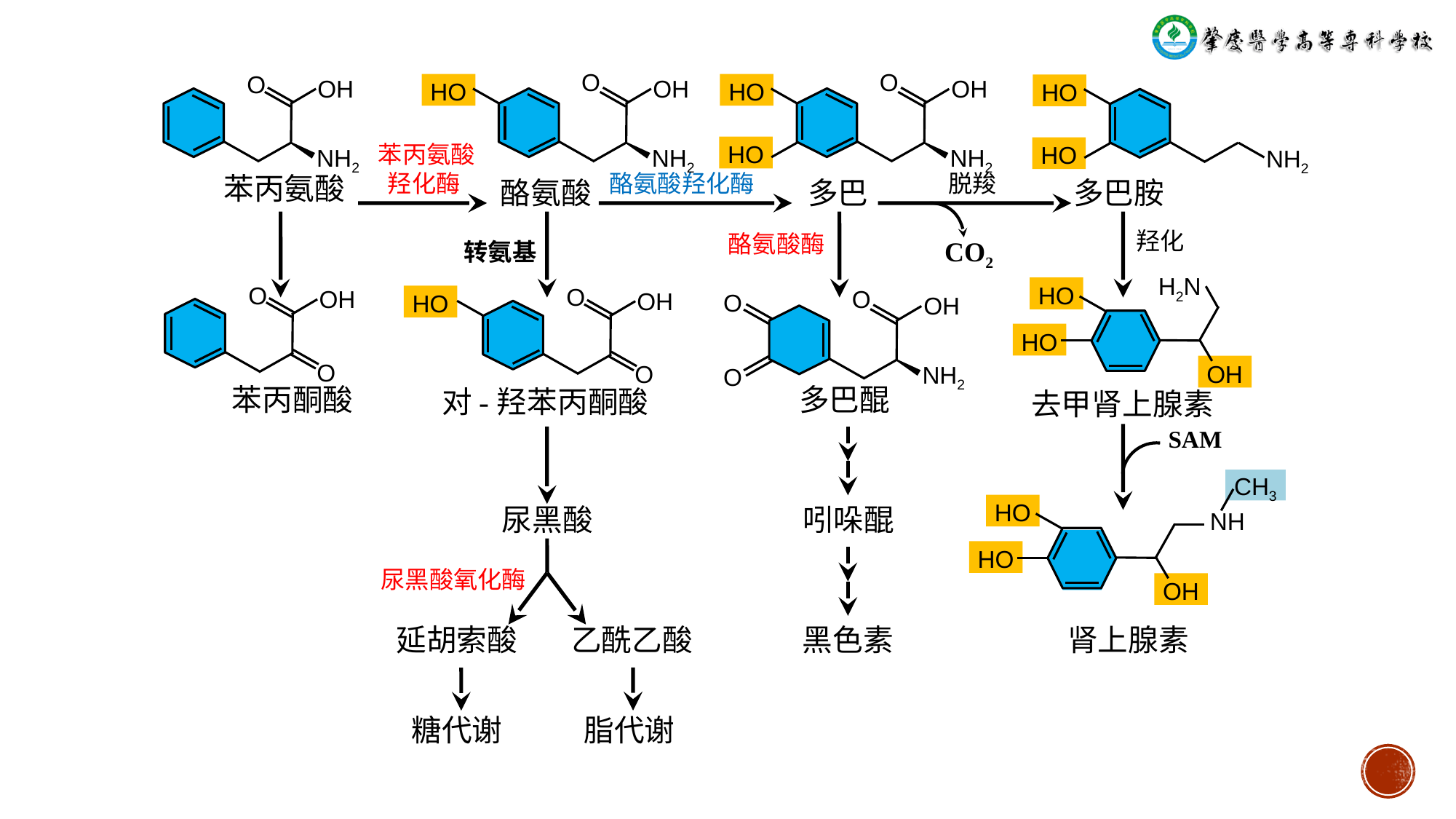

O
OH
HO

NH2

O
OH
HO

HO
NH2

O
OH

NH2

HO

HO
NH2

苯丙氨酸
羟化酶
脱羧
酪氨酸羟化酶
苯丙氨酸
酪氨酸
多巴
多巴胺

羟化
酪氨酸酶
CO2
转氨基
H2N
HO

HO
OH
O
OH

O
O
HO
OH

O
O
O
OH

NH2
O

苯丙酮酸
多巴醌
对-羟苯丙酮酸
去甲肾上腺素
SAM

CH3
HO
NH

HO
OH

尿黑酸
吲哚醌

尿黑酸氧化酶

延胡索酸
乙酰乙酸
黑色素
肾上腺素

糖代谢
脂代谢